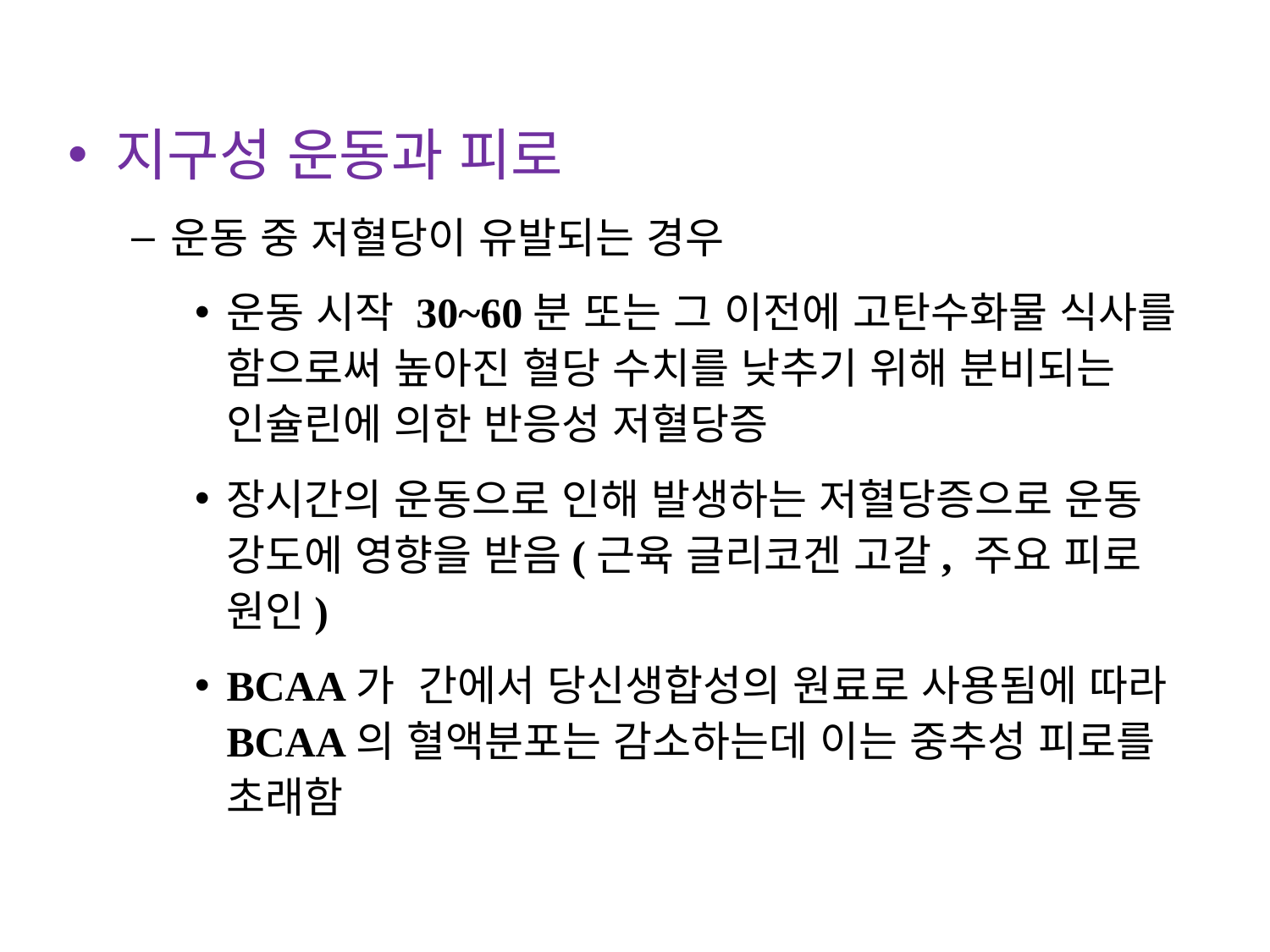

지구성 운동과 피로
운동 중 저혈당이 유발되는 경우
운동 시작 30~60분 또는 그 이전에 고탄수화물 식사를 함으로써 높아진 혈당 수치를 낮추기 위해 분비되는 인슐린에 의한 반응성 저혈당증
장시간의 운동으로 인해 발생하는 저혈당증으로 운동 강도에 영향을 받음(근육 글리코겐 고갈, 주요 피로 원인)
BCAA가  간에서 당신생합성의 원료로 사용됨에 따라 BCAA의 혈액분포는 감소하는데 이는 중추성 피로를 초래함